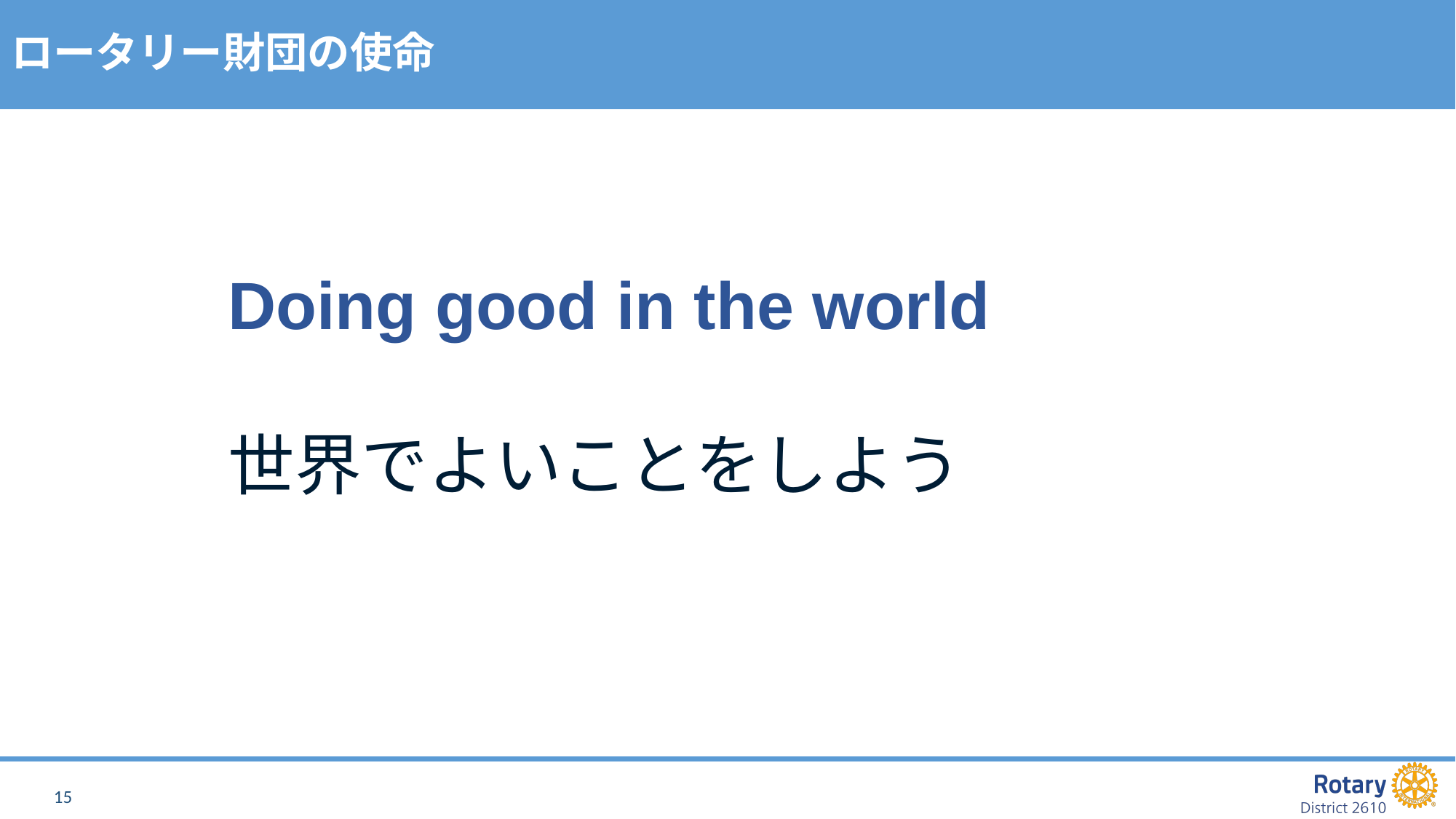

# ロータリー財団の使命
Doing good in the world

世界でよいことをしよう
15